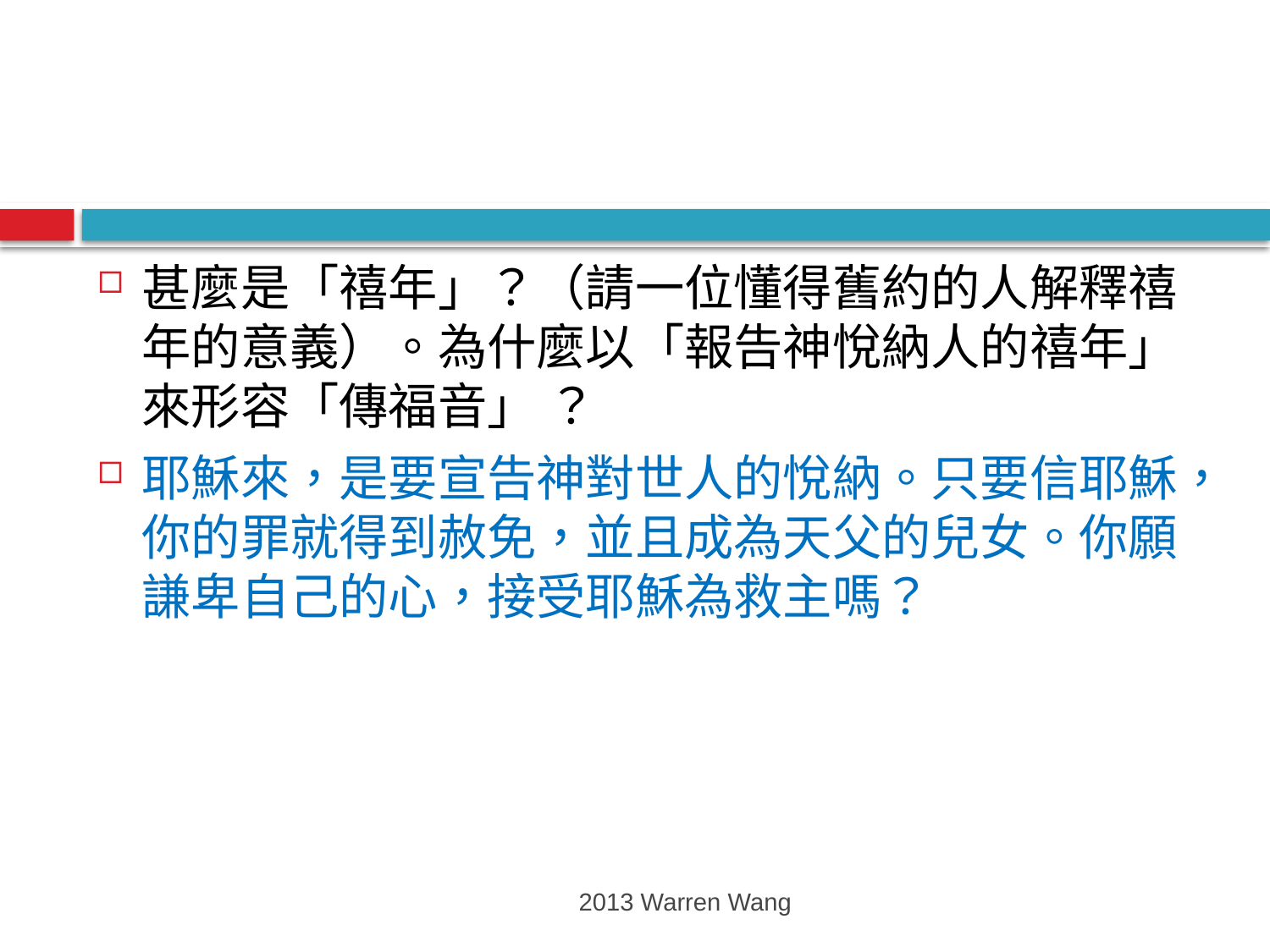

#
甚麼是「禧年」？（請一位懂得舊約的人解釋禧年的意義）。為什麼以「報告神悅納人的禧年」來形容「傳福音」 ？
耶穌來，是要宣告神對世人的悅納。只要信耶穌，你的罪就得到赦免，並且成為天父的兒女。你願謙卑自己的心，接受耶穌為救主嗎？
2013 Warren Wang